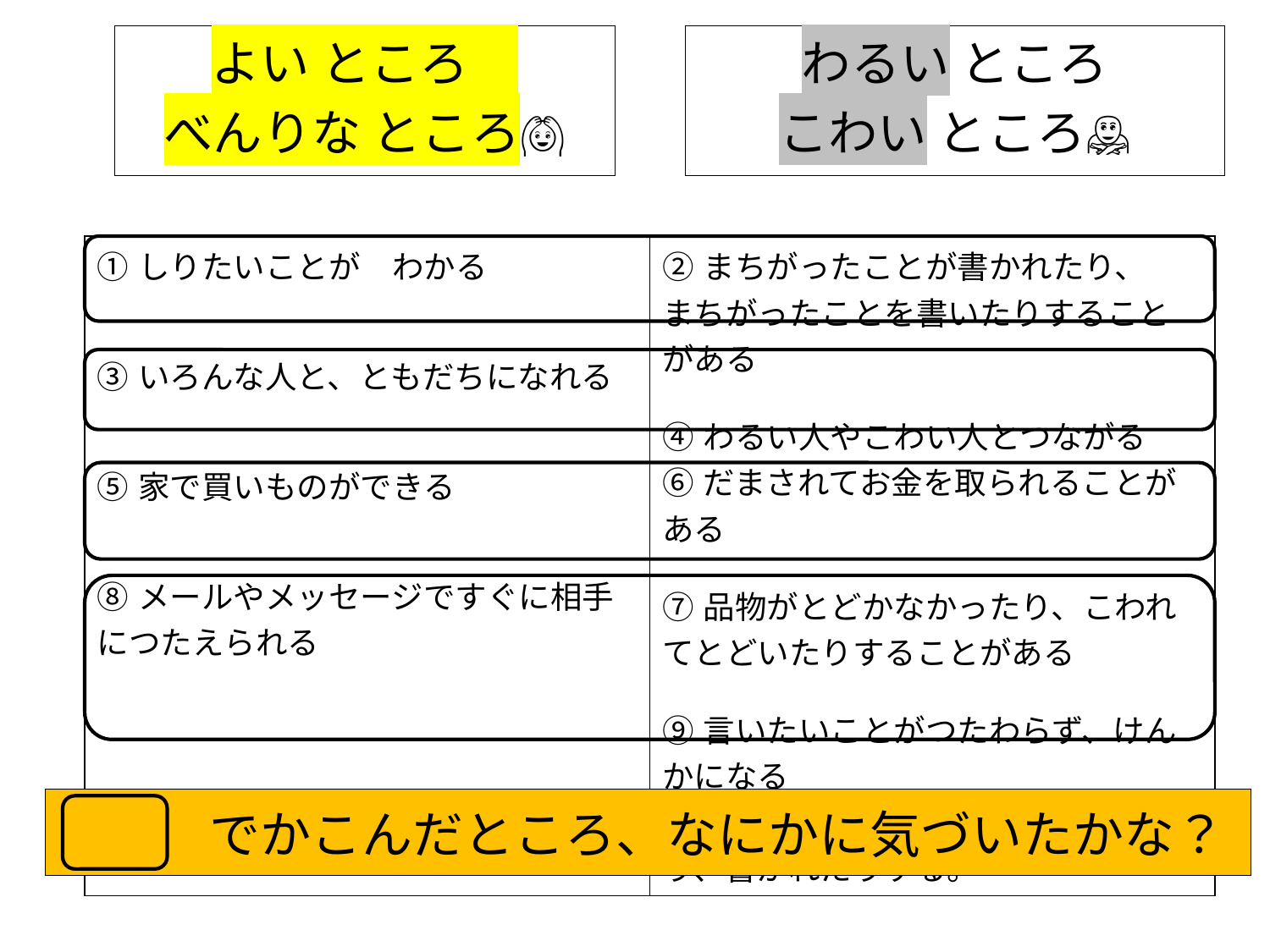

わるい ところ
こわい ところ🙅
よい ところ
べんりな ところ🙆

| ①しりたいことが　わかる ③いろんな人と、ともだちになれる ⑤家で買いものができる ⑧メールやメッセージですぐに相手につたえられる | ②まちがったことが書かれたり、 まちがったことを書いたりすることがある ④わるい人やこわい人とつながる ⑥だまされてお金を取られることがある ⑦品物がとどかなかったり、こわれてとどいたりすることがある ⑨言いたいことがつたわらず、けんかになる ⑩しらない人からわる口を言われたり、書かれたりする。 |
| --- | --- |

　　　でかこんだところ、なにかに気づいたかな？